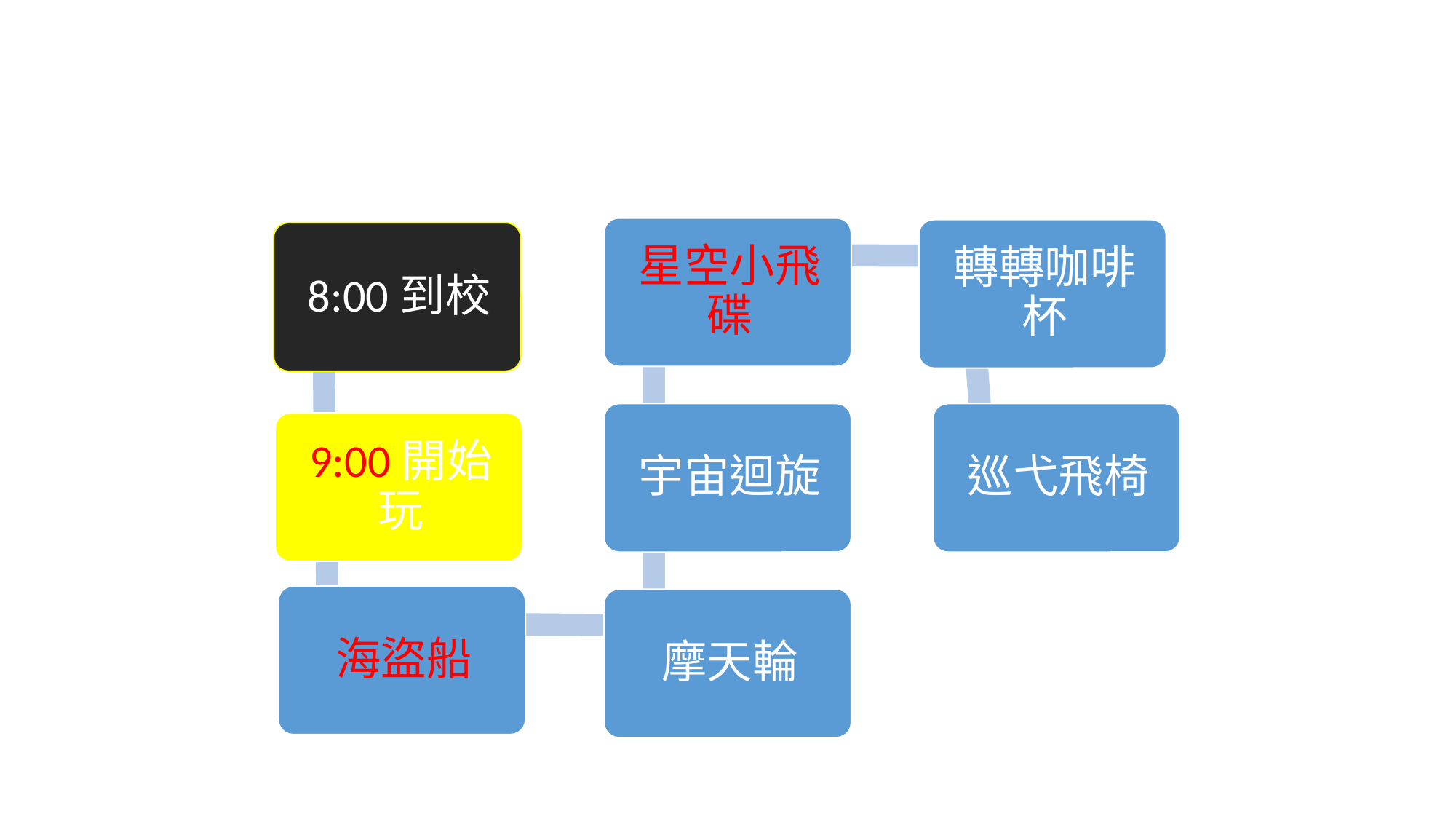

#
8:00到校
9:00開始玩
海盜船
摩天輪
宇宙迴旋
星空小飛碟
轉轉咖啡杯
巡弋飛椅